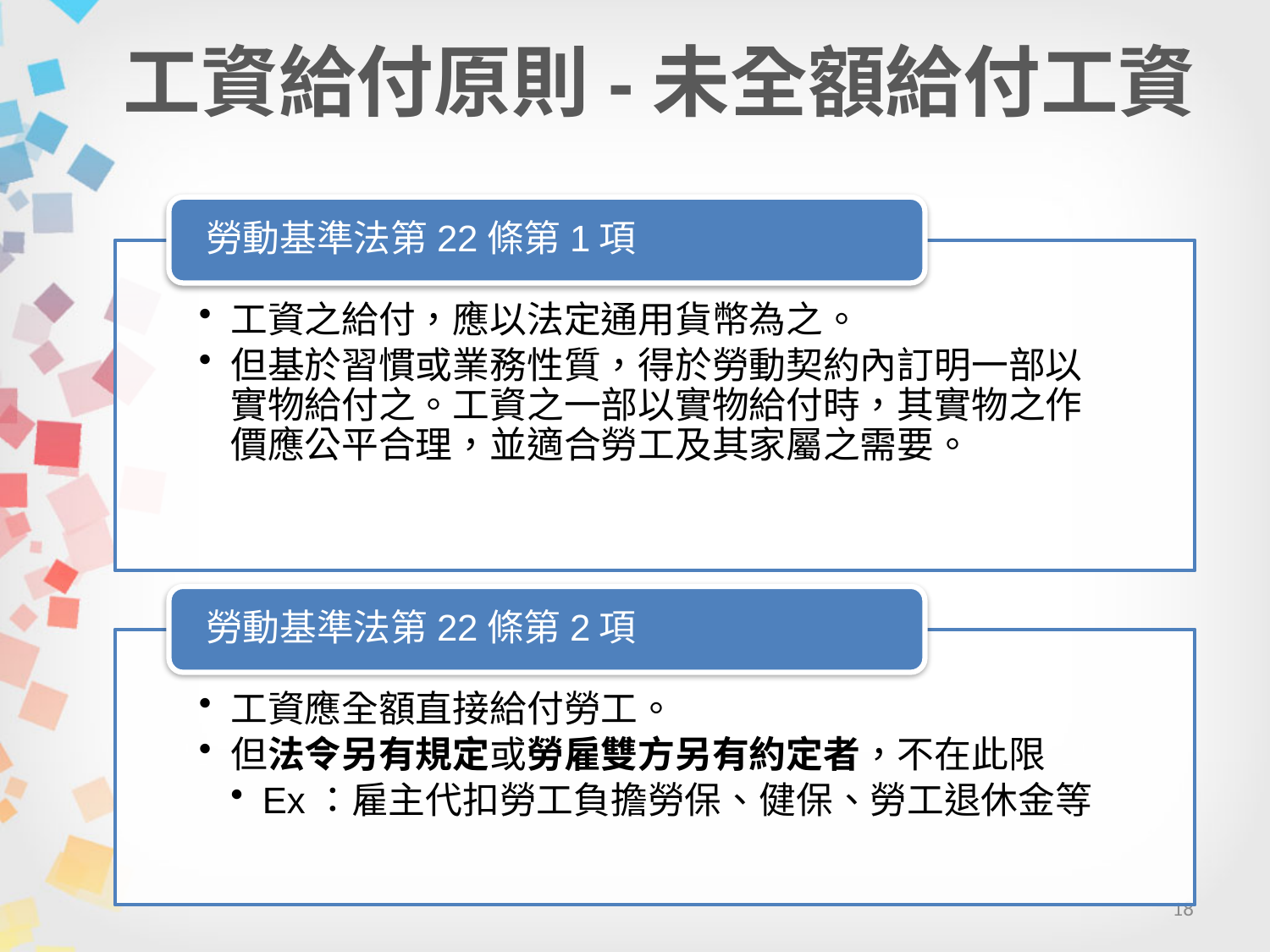

# 工資給付原則-未全額給付工資
工資之給付，應以法定通用貨幣為之。
但基於習慣或業務性質，得於勞動契約內訂明一部以實物給付之。工資之一部以實物給付時，其實物之作價應公平合理，並適合勞工及其家屬之需要。
勞動基準法第22條第1項
工資應全額直接給付勞工。
但法令另有規定或勞雇雙方另有約定者，不在此限
Ex：雇主代扣勞工負擔勞保、健保、勞工退休金等
勞動基準法第22條第2項

18